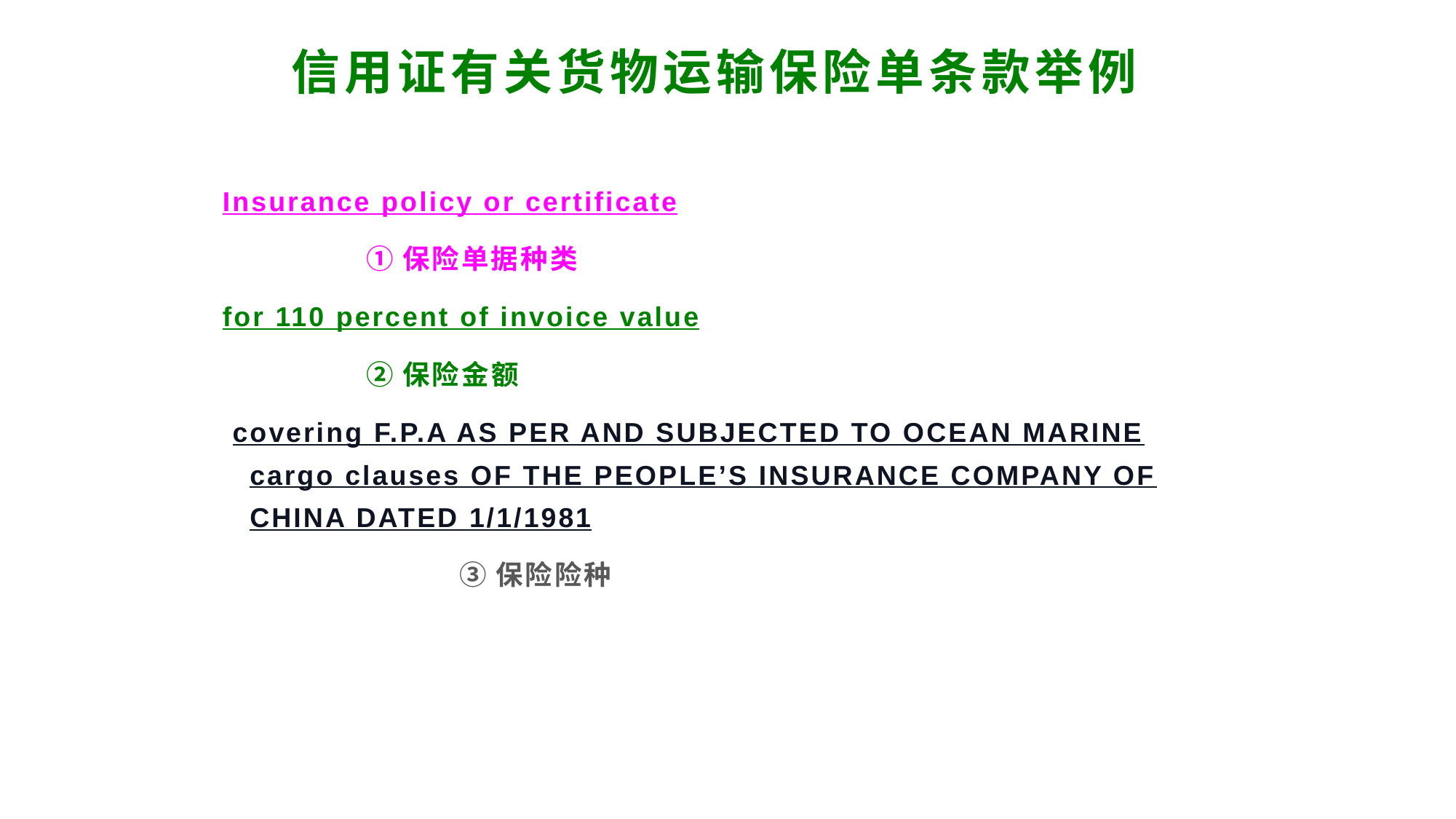

信用证有关货物运输保险单条款举例
Insurance policy or certificate
                 ①保险单据种类
for 110 percent of invoice value
                 ②保险金额
 covering F.P.A AS PER AND SUBJECTED TO OCEAN MARINE cargo clauses OF THE PEOPLE’S INSURANCE COMPANY OF CHINA DATED 1/1/1981
                            ③保险险种